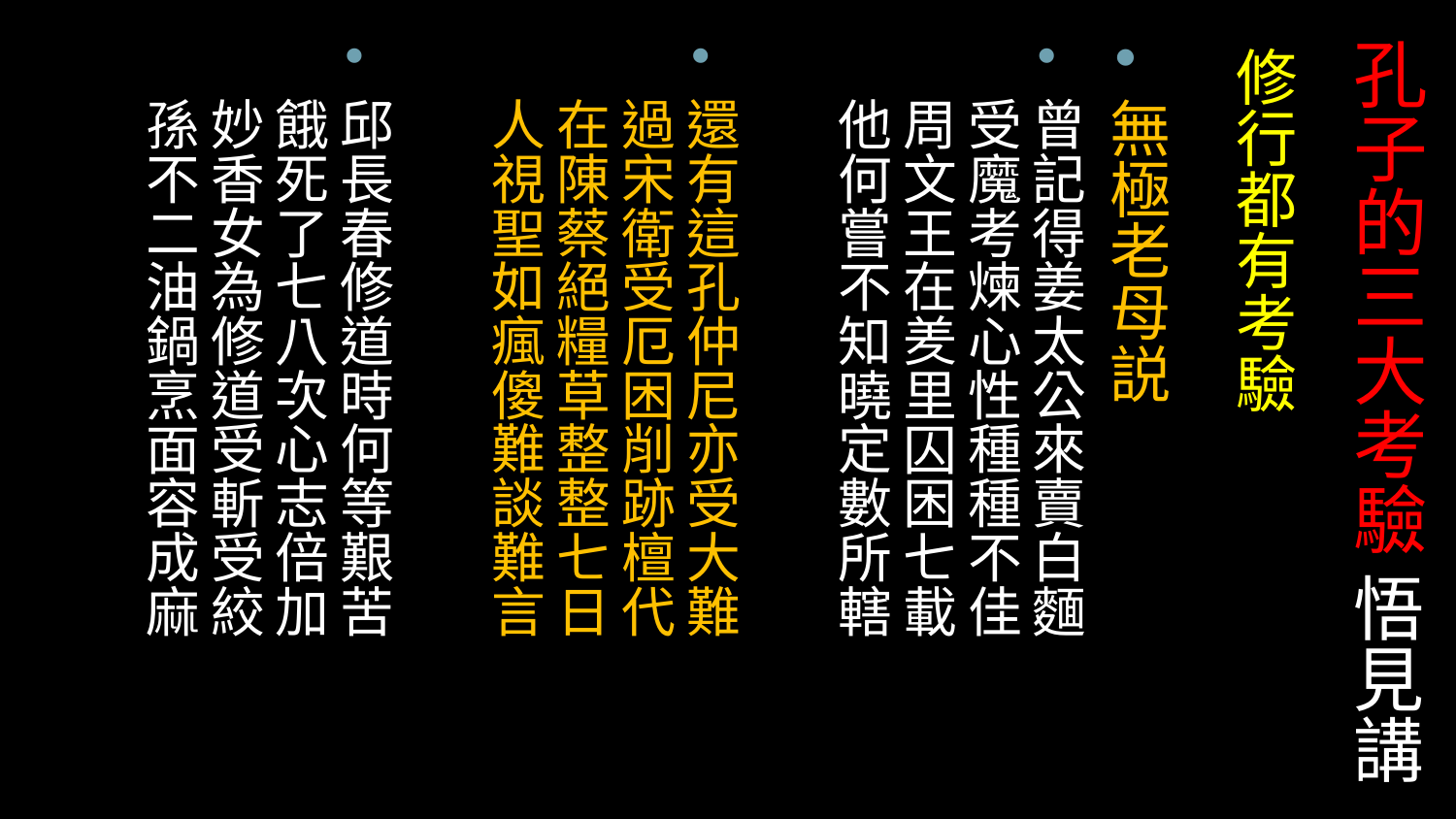

修行都有考驗

無極老母説
曾記得姜太公來賣白麵
受魔考煉心性種種不佳 
周文王在羑里囚困七載 
他何嘗不知曉定數所轄

還有這孔仲尼亦受大難 
過宋衛受厄困削跡檀代 
在陳蔡絕糧草整整七日 　
人視聖如瘋傻難談難言

邱長春修道時何等艱苦 
餓死了七八次心志倍加
妙香女為修道受斬受絞 
孫不二油鍋烹面容成麻
# 孔子的三大考驗 悟見講